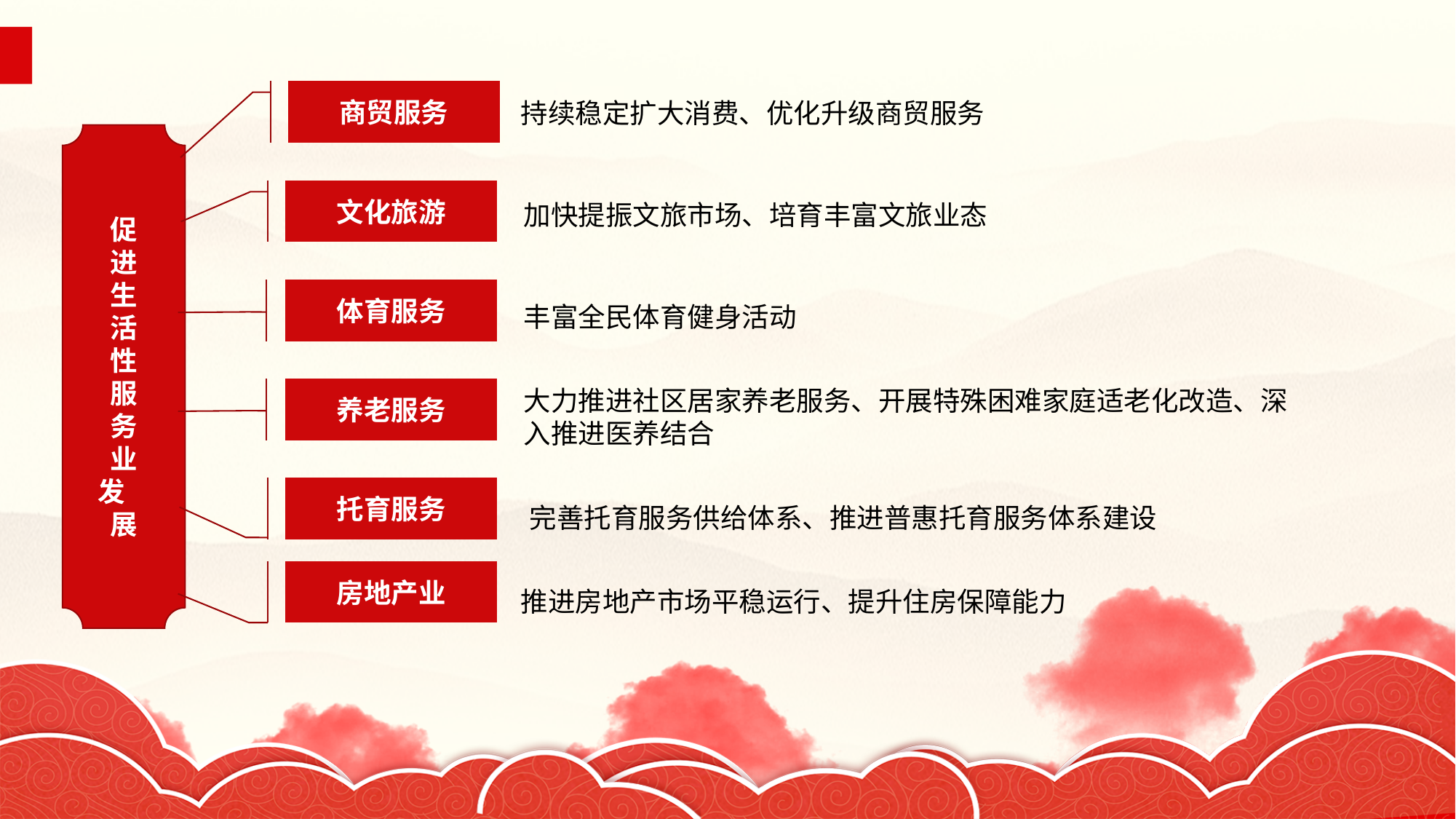

商贸服务
持续稳定扩大消费、优化升级商贸服务

促
进
生
活
性
服
务
业
发     展
文化旅游
加快提振文旅市场、培育丰富文旅业态
体育服务
丰富全民体育健身活动
大力推进社区居家养老服务、开展特殊困难家庭适老化改造、深入推进医养结合
养老服务
托育服务
完善托育服务供给体系、推进普惠托育服务体系建设
房地产业
推进房地产市场平稳运行、提升住房保障能力